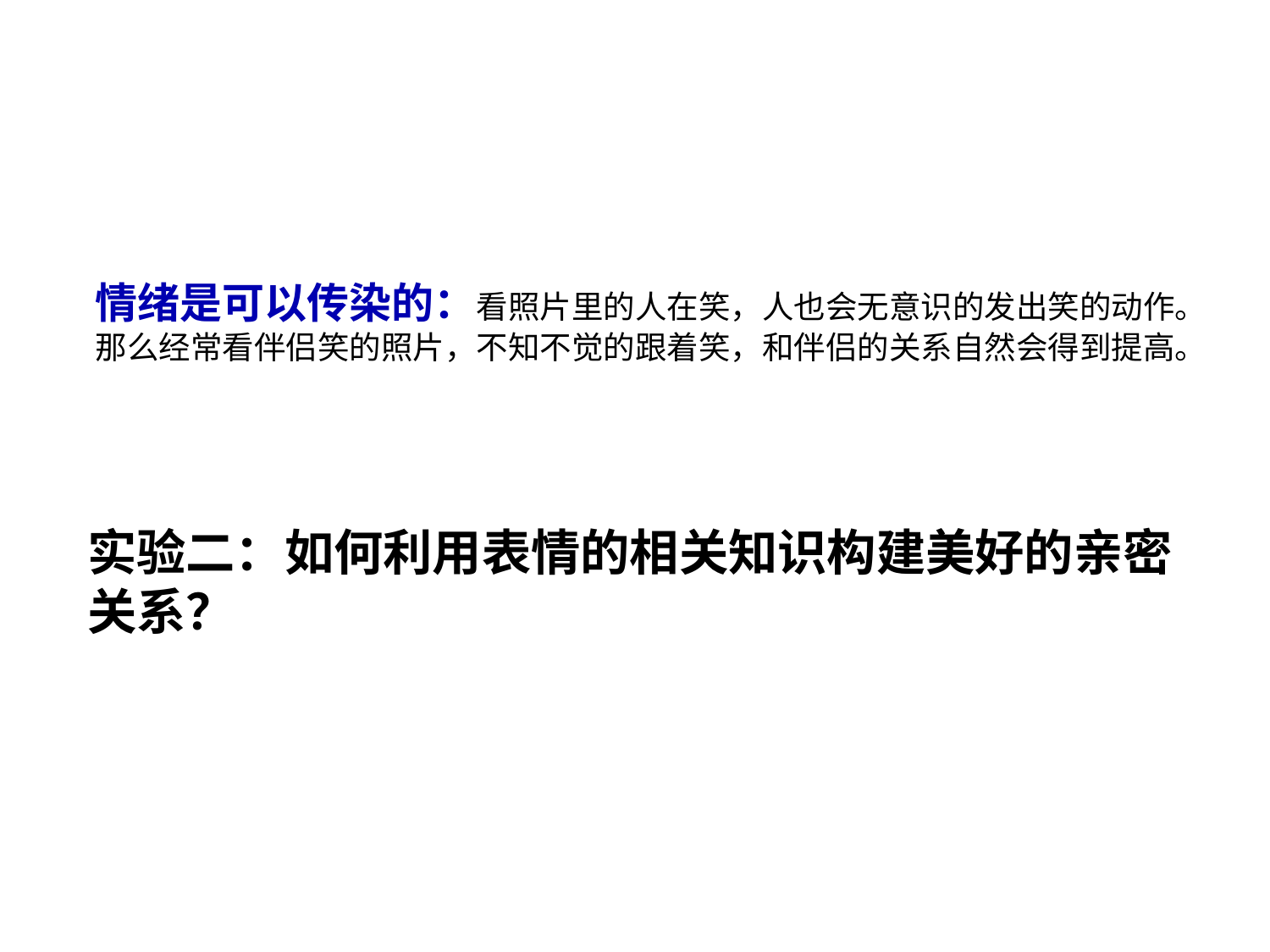

#

情绪是可以传染的：看照片里的人在笑，人也会无意识的发出笑的动作。那么经常看伴侣笑的照片，不知不觉的跟着笑，和伴侣的关系自然会得到提高。
实验二：如何利用表情的相关知识构建美好的亲密关系？